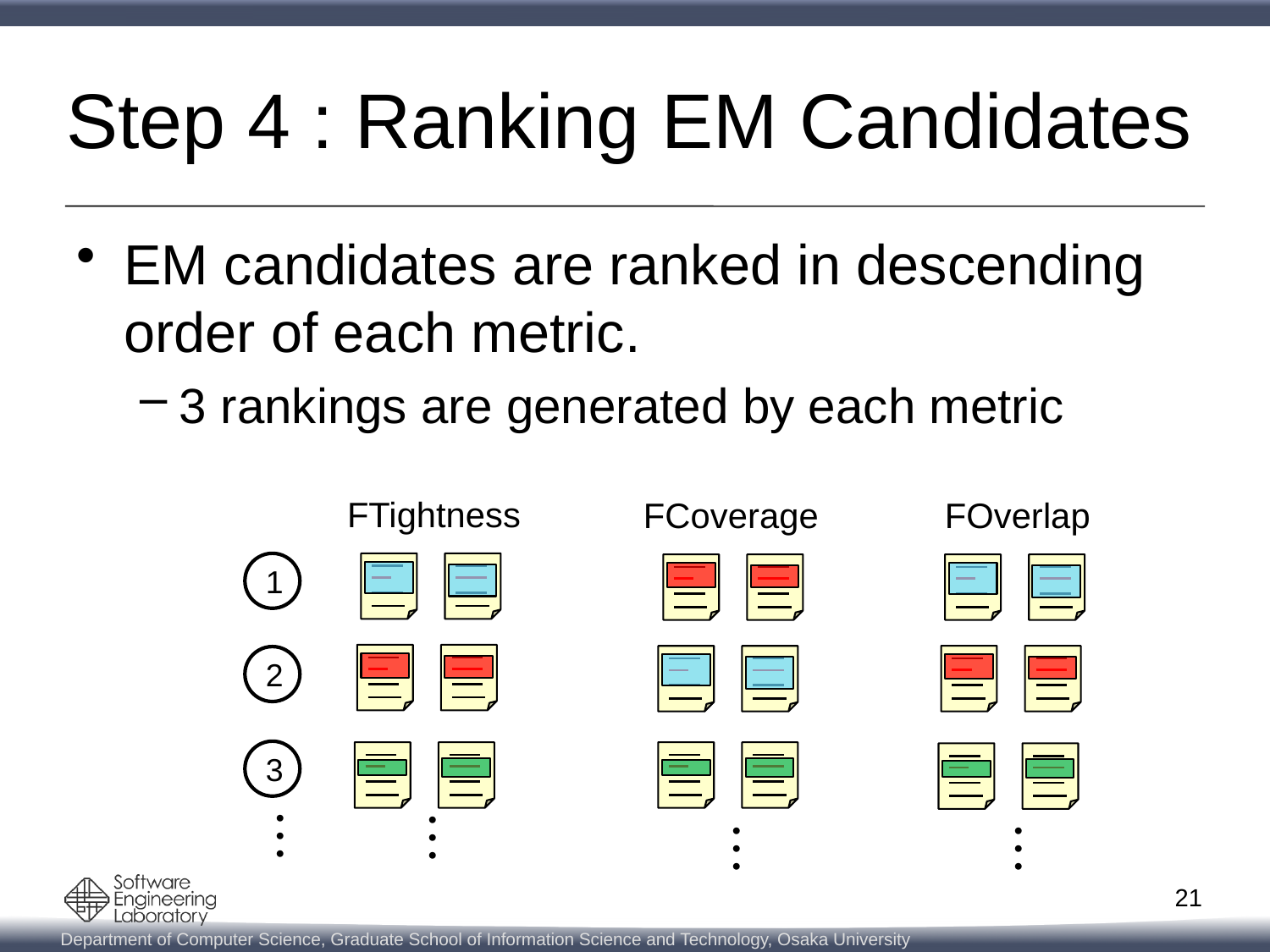

# Step 4 : Ranking EM Candidates
EM candidates are ranked in descending order of each metric.
3 rankings are generated by each metric
FTightness
FCoverage
FOverlap

1

2

3

・
・
・
・
・
・
・
・
・
・
・
・
21